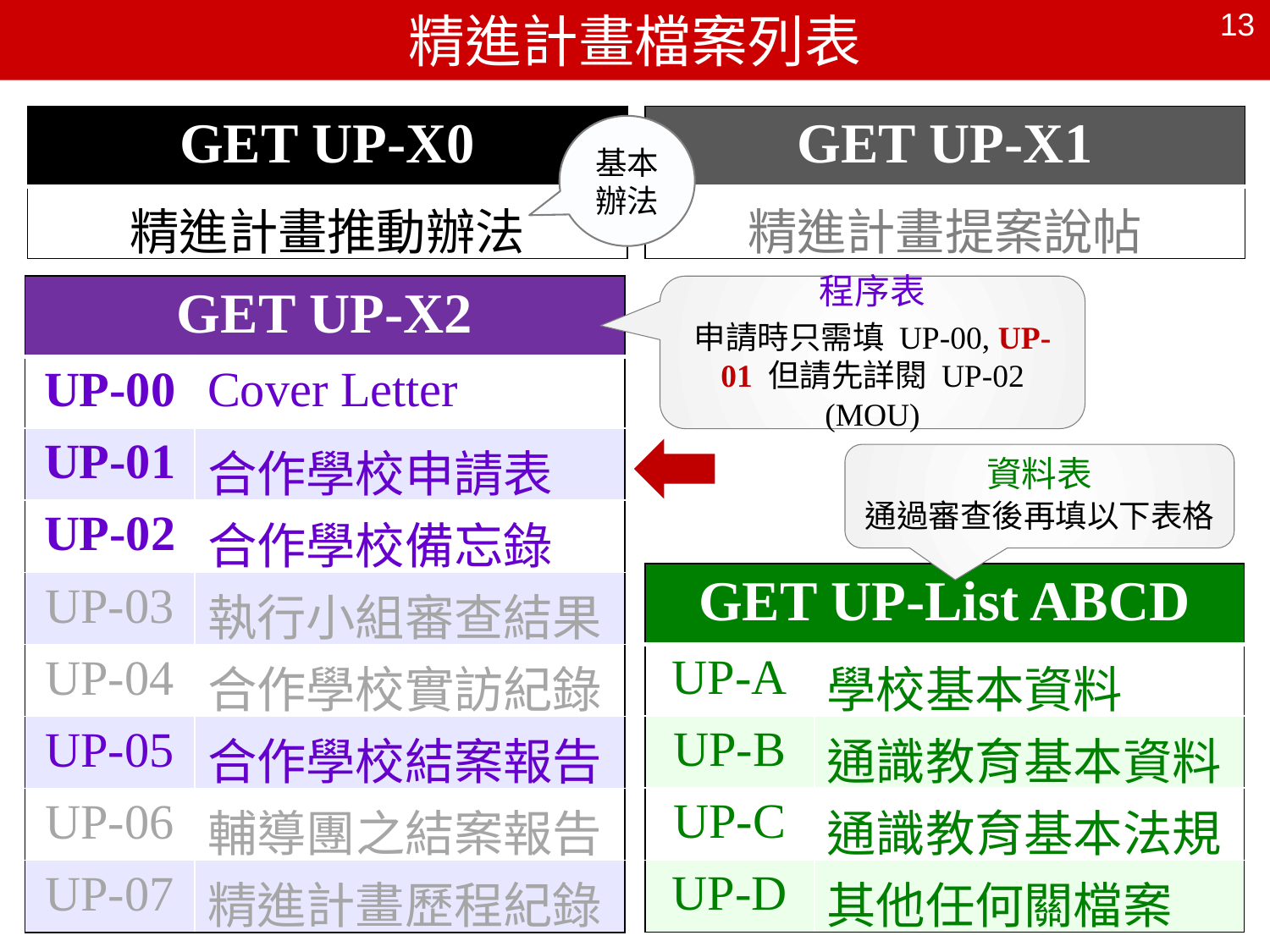

精進計畫檔案列表
13
| GET UP-X0 |
| --- |
| 精進計畫推動辦法 |
| GET UP-X1 |
| --- |
| 精進計畫提案說帖 |
基本辦法
| GET UP-X2 |  |
| --- | --- |
| UP-00 | Cover Letter |
| UP-01 | 合作學校申請表 |
| UP-02 | 合作學校備忘錄 |
| UP-03 | 執行小組審查結果 |
| UP-04 | 合作學校實訪紀錄 |
| UP-05 | 合作學校結案報告 |
| UP-06 | 輔導團之結案報告 |
| UP-07 | 精進計畫歷程紀錄 |
程序表
申請時只需填 UP-00, UP-01 但請先詳閱 UP-02 (MOU)

資料表
通過審查後再填以下表格
| GET UP-List ABCD |  |
| --- | --- |
| UP-A | 學校基本資料 |
| UP-B | 通識教育基本資料 |
| UP-C | 通識教育基本法規 |
| UP-D | 其他任何關檔案 |